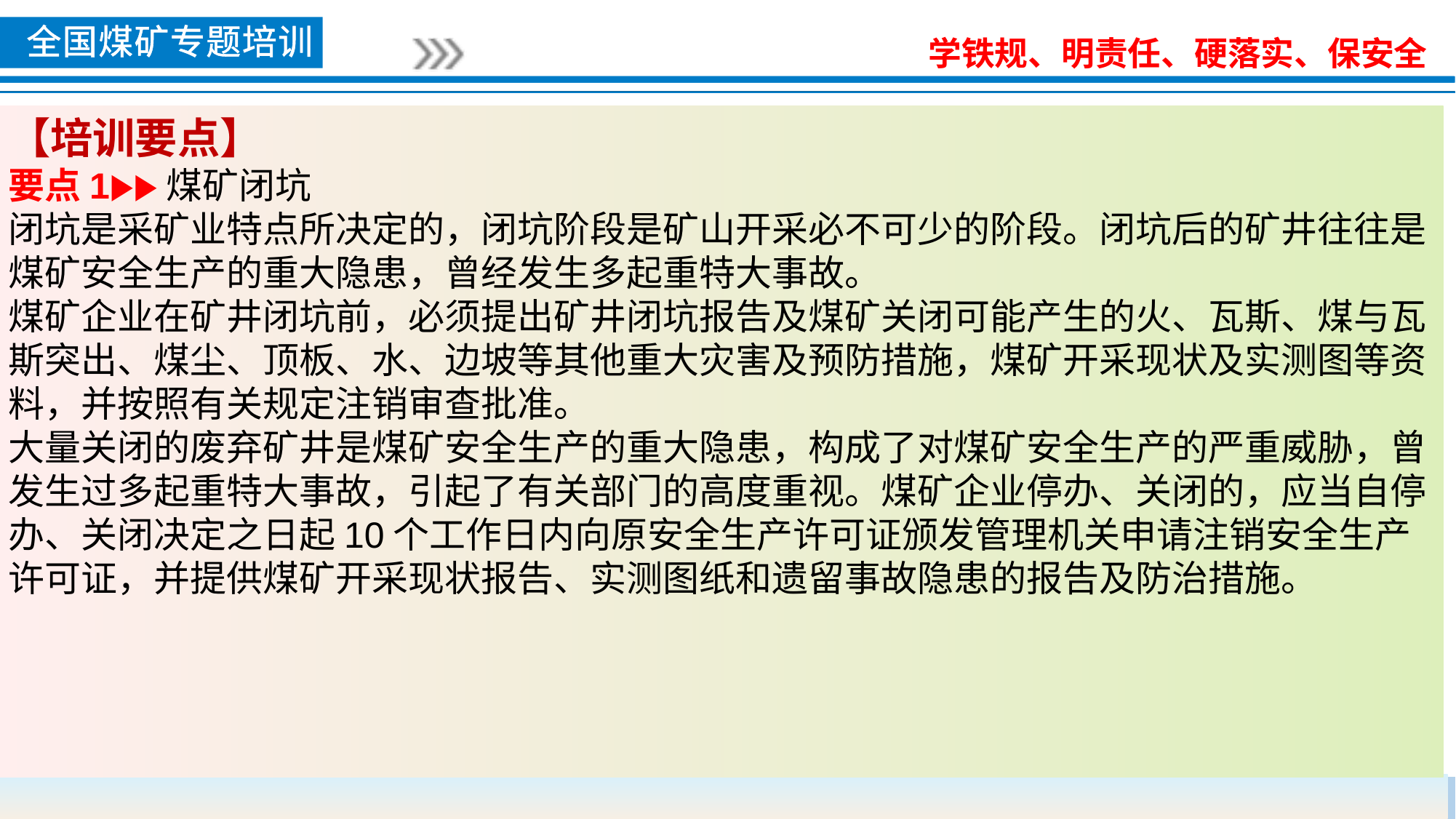

【培训要点】
要点1▶▶煤矿闭坑
闭坑是采矿业特点所决定的，闭坑阶段是矿山开采必不可少的阶段。闭坑后的矿井往往是煤矿安全生产的重大隐患，曾经发生多起重特大事故。
煤矿企业在矿井闭坑前，必须提出矿井闭坑报告及煤矿关闭可能产生的火、瓦斯、煤与瓦斯突出、煤尘、顶板、水、边坡等其他重大灾害及预防措施，煤矿开采现状及实测图等资料，并按照有关规定注销审查批准。
大量关闭的废弃矿井是煤矿安全生产的重大隐患，构成了对煤矿安全生产的严重威胁，曾发生过多起重特大事故，引起了有关部门的高度重视。煤矿企业停办、关闭的，应当自停办、关闭决定之日起10个工作日内向原安全生产许可证颁发管理机关申请注销安全生产许可证，并提供煤矿开采现状报告、实测图纸和遗留事故隐患的报告及防治措施。